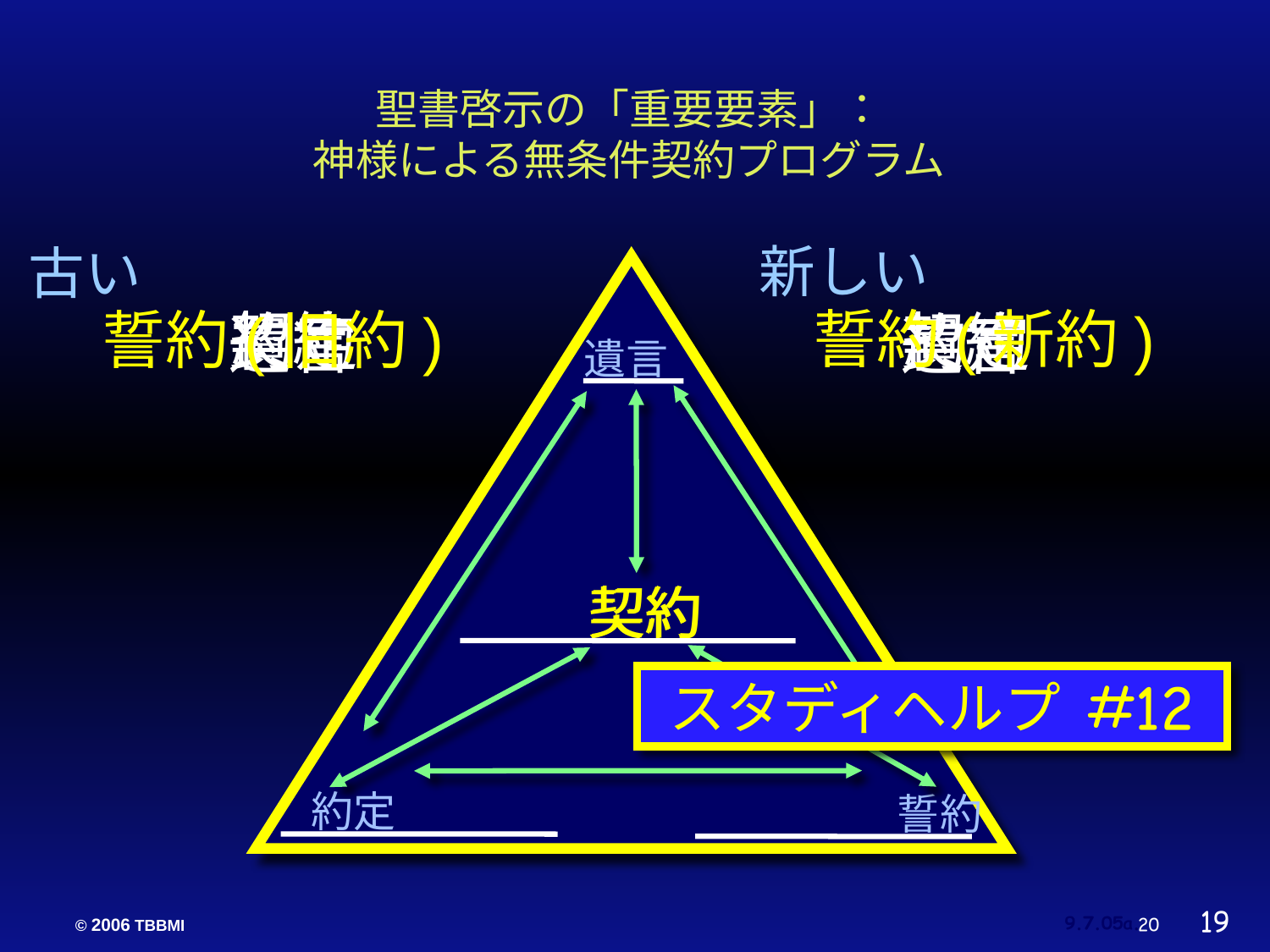

聖書啓示の「重要要素」：
神様による無条件契約プログラム
新しい

古い

誓約(新約)
誓約(旧約)
契約
契約
約定
約定
遺言
遺言
遺言

契約
契約

スタディヘルプ #12

約定
誓約

19
20